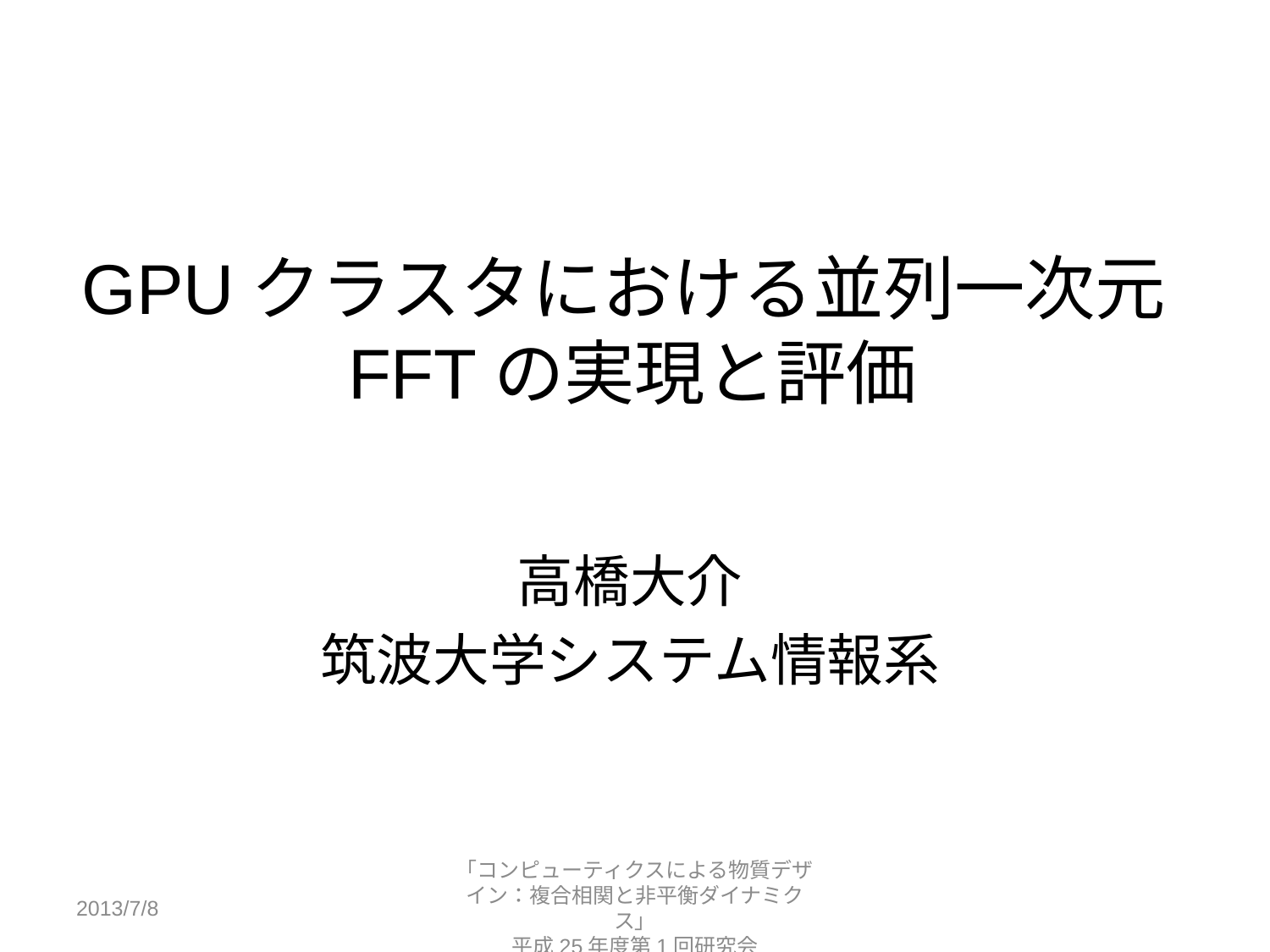

# GPUクラスタにおける並列一次元FFTの実現と評価
高橋大介
筑波大学システム情報系
2013/7/8
「コンピューティクスによる物質デザイン：複合相関と非平衡ダイナミクス」
平成25年度第1回研究会